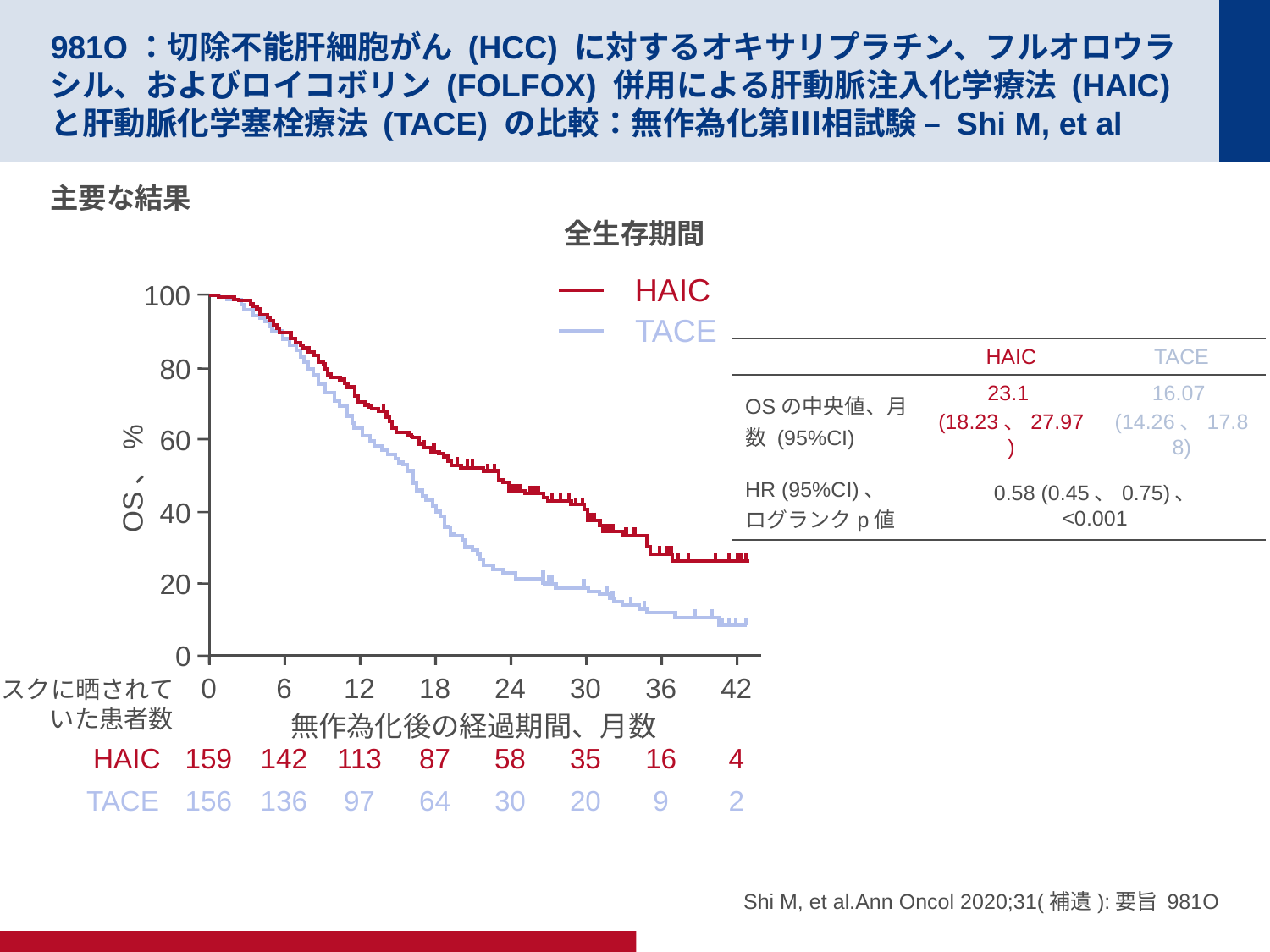

# 981O：切除不能肝細胞がん (HCC) に対するオキサリプラチン、フルオロウラシル、およびロイコボリン (FOLFOX) 併用による肝動脈注入化学療法 (HAIC) と肝動脈化学塞栓療法 (TACE) の比較：無作為化第Ⅲ相試験 – Shi M, et al
主要な結果
全生存期間
HAIC
100

80

60

OS、%
40

20

0

TACE
|  | HAIC | TACE |
| --- | --- | --- |
| OSの中央値、月数 (95%CI) | 23.1 (18.23、27.97) | 16.07 (14.26、17.88) |
| HR (95%CI)、 ログランクp値 | 0.58 (0.45、0.75)、 <0.001 |  |

0
6
12
18
24
30
36
42
リスクに晒されていた患者数
無作為化後の経過期間、月数
HAIC
159
142
113
87
58
35
16
4
TACE
156
136
97
64
30
20
9
2
Shi M, et al.Ann Oncol 2020;31(補遺):要旨 981O